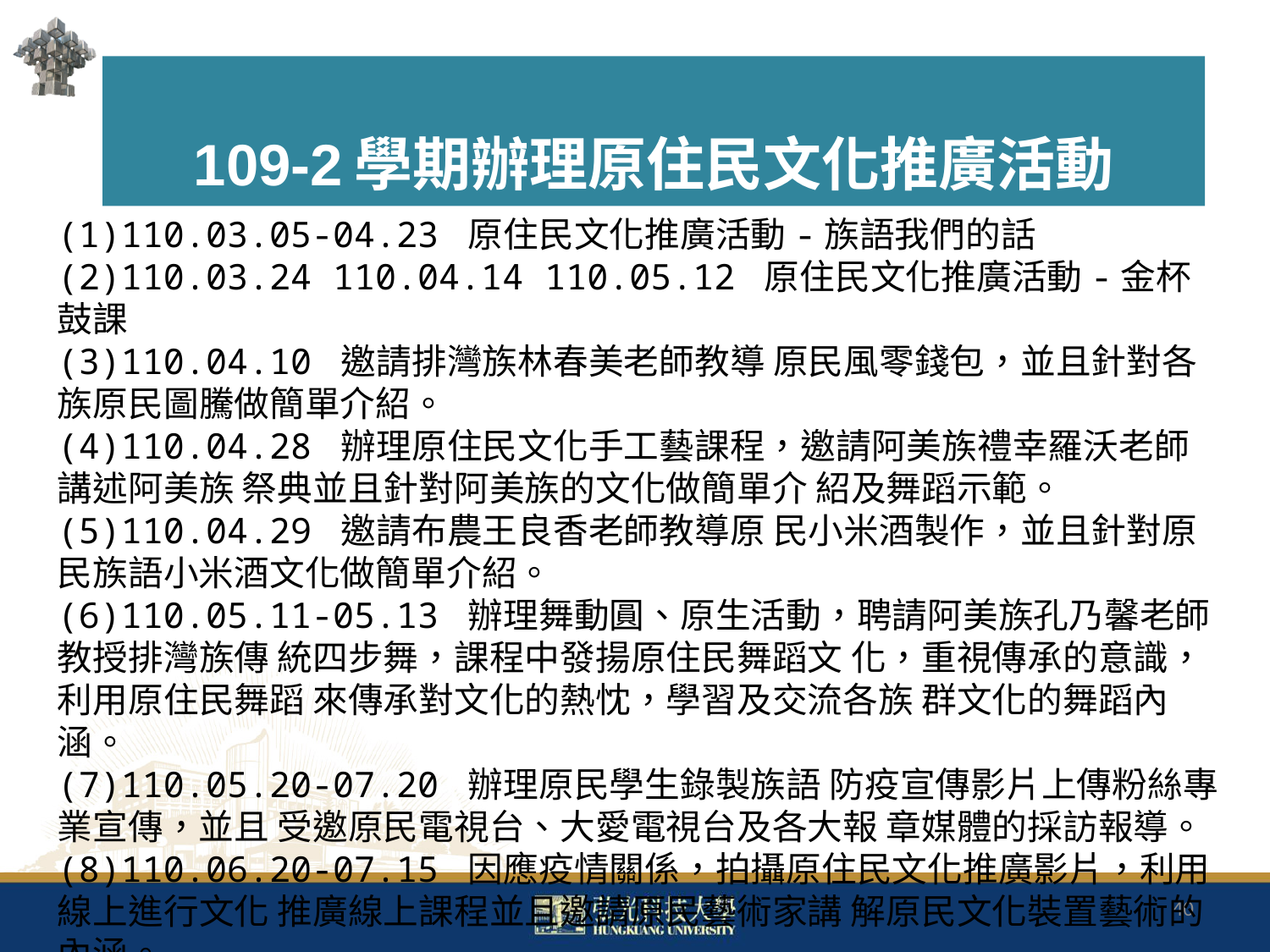

109-2學期辦理原住民文化推廣活動
(1)110.03.05-04.23 原住民文化推廣活動-族語我們的話
(2)110.03.24 110.04.14 110.05.12 原住民文化推廣活動-金杯鼓課
(3)110.04.10 邀請排灣族林春美老師教導 原民風零錢包，並且針對各族原民圖騰做簡單介紹。
(4)110.04.28 辦理原住民文化手工藝課程，邀請阿美族禮幸羅沃老師講述阿美族 祭典並且針對阿美族的文化做簡單介 紹及舞蹈示範。
(5)110.04.29 邀請布農王良香老師教導原 民小米酒製作，並且針對原民族語小米酒文化做簡單介紹。
(6)110.05.11-05.13 辦理舞動圓、原生活動，聘請阿美族孔乃馨老師教授排灣族傳 統四步舞，課程中發揚原住民舞蹈文 化，重視傳承的意識，利用原住民舞蹈 來傳承對文化的熱忱，學習及交流各族 群文化的舞蹈內涵。
(7)110.05.20-07.20 辦理原民學生錄製族語 防疫宣傳影片上傳粉絲專業宣傳，並且 受邀原民電視台、大愛電視台及各大報 章媒體的採訪報導。
(8)110.06.20-07.15 因應疫情關係，拍攝原住民文化推廣影片，利用線上進行文化 推廣線上課程並且邀請原民藝術家講 解原民文化裝置藝術的內涵。
40